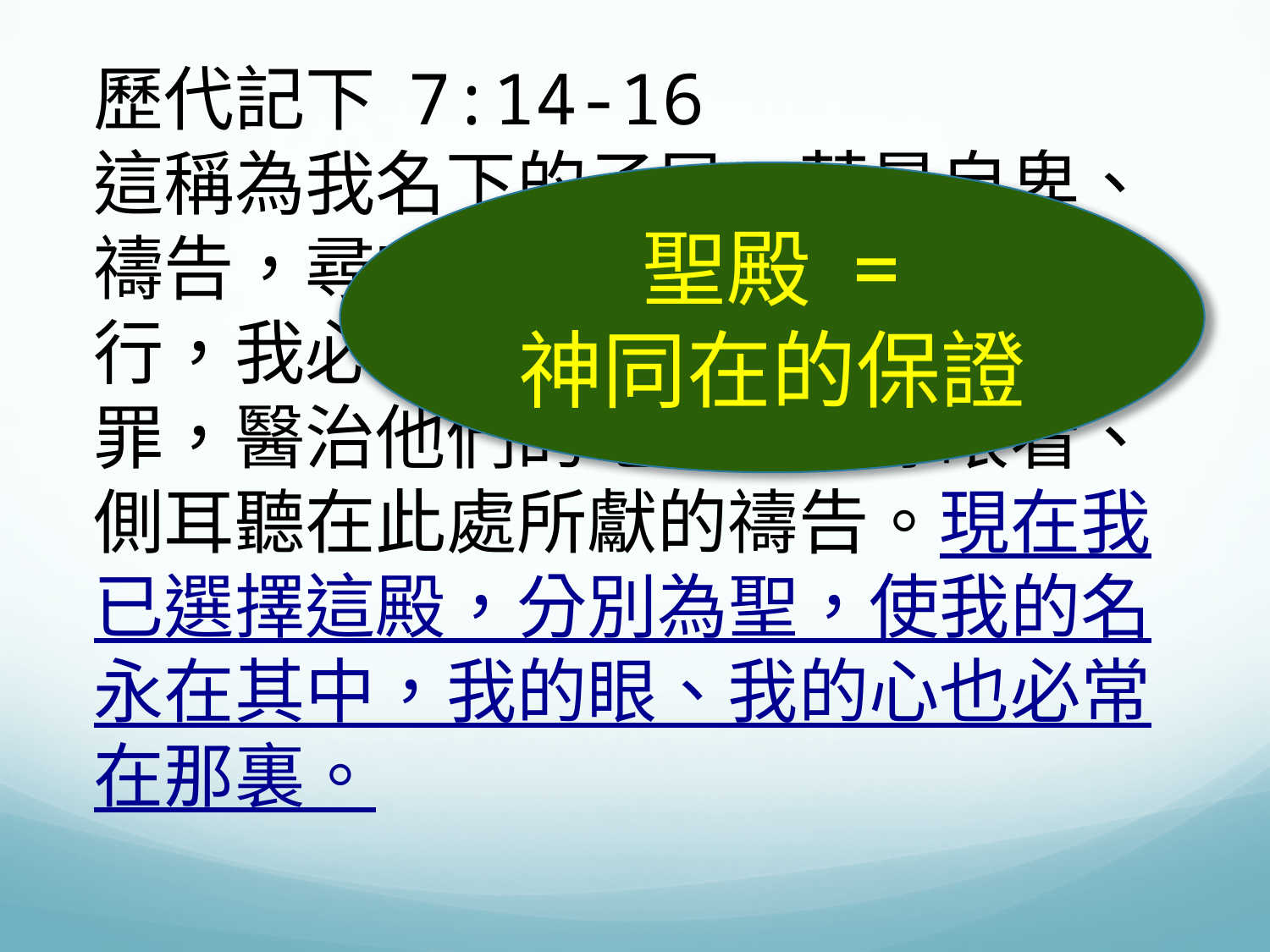

歷代記下 7:14-16
這稱為我名下的子民，若是自卑、禱告，尋求我的面，轉離他們的惡行，我必從天上垂聽，赦免他們的罪，醫治他們的地。我必睜眼看、側耳聽在此處所獻的禱告。現在我已選擇這殿，分別為聖，使我的名永在其中，我的眼、我的心也必常在那裏。
聖殿 =
神同在的保證